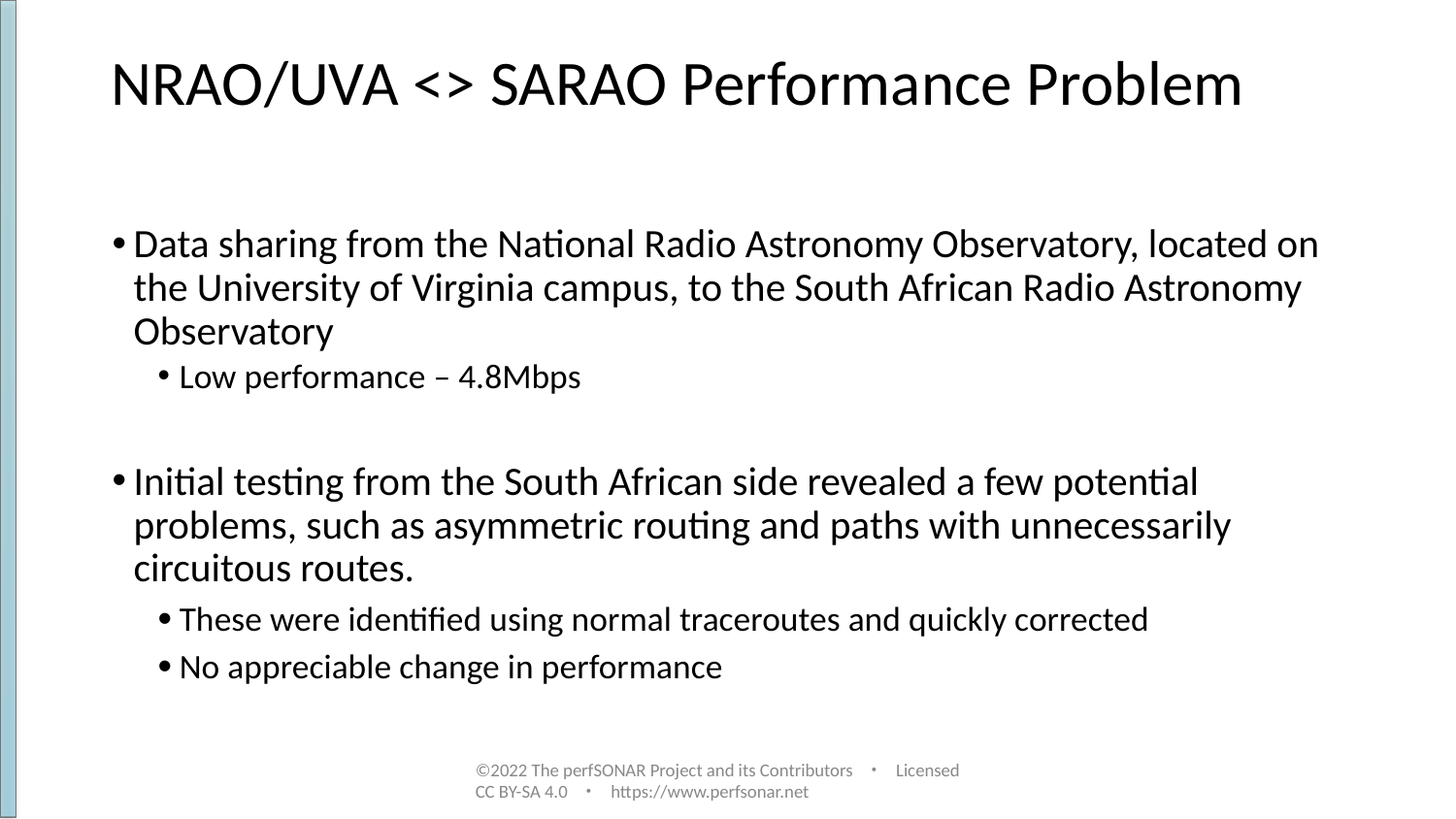

# NRAO/UVA <> SARAO Performance Problem
Data sharing from the National Radio Astronomy Observatory, located on the University of Virginia campus, to the South African Radio Astronomy Observatory
Low performance – 4.8Mbps

Initial testing from the South African side revealed a few potential problems, such as asymmetric routing and paths with unnecessarily circuitous routes.
These were identified using normal traceroutes and quickly corrected
No appreciable change in performance

©2022 The perfSONAR Project and its Contributors  ・  Licensed CC BY-SA 4.0  ・  https://www.perfsonar.net